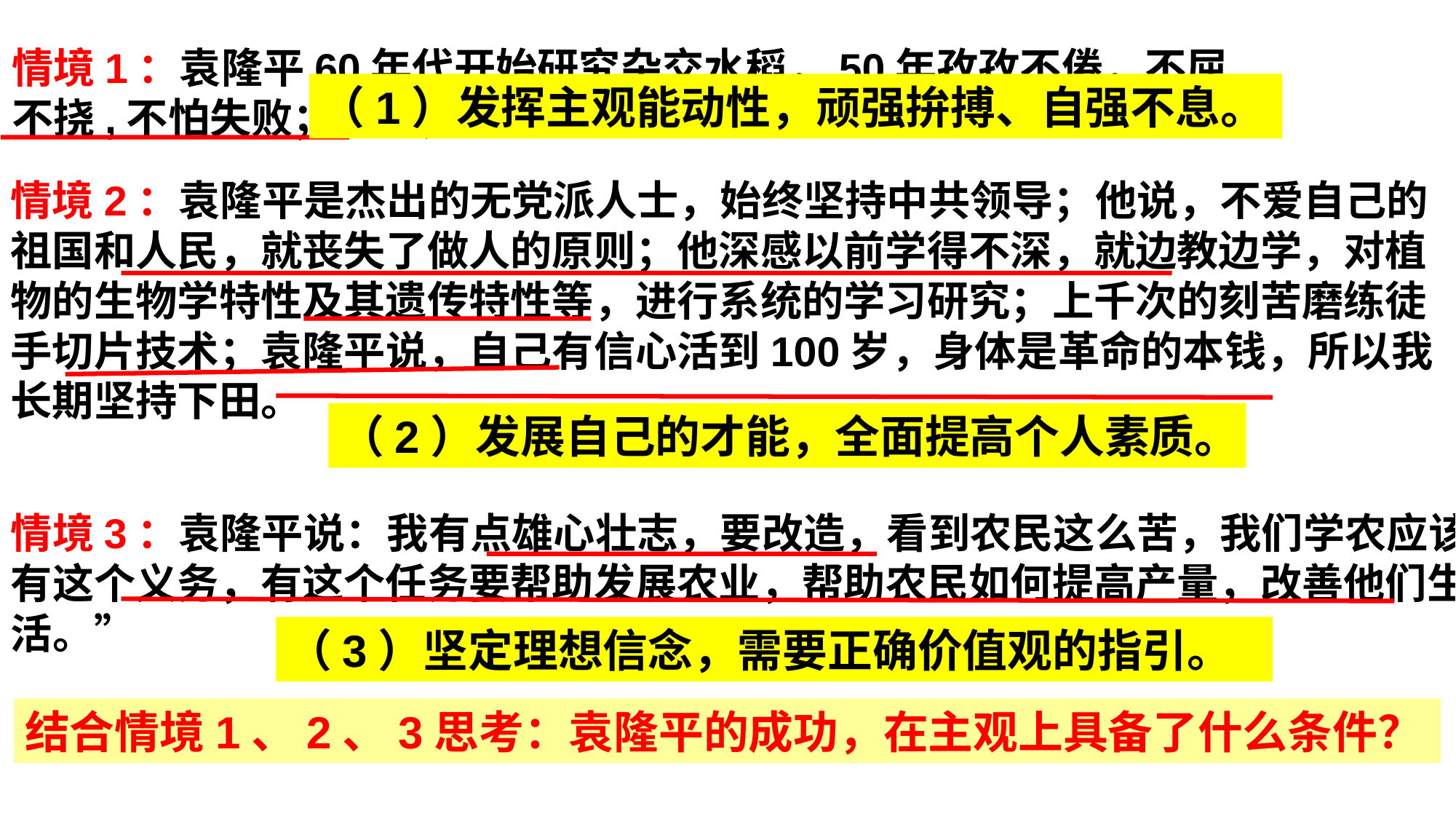

情境1：袁隆平60年代开始研究杂交水稻，50年孜孜不倦，不屈不挠,不怕失败；因此，他战胜了饥饿的威胁。
（1）发挥主观能动性，顽强拚搏、自强不息。

情境2：袁隆平是杰出的无党派人士，始终坚持中共领导；他说，不爱自己的祖国和人民，就丧失了做人的原则；他深感以前学得不深，就边教边学，对植物的生物学特性及其遗传特性等，进行系统的学习研究；上千次的刻苦磨练徒手切片技术；袁隆平说，自己有信心活到100岁，身体是革命的本钱，所以我长期坚持下田。

（2）发展自己的才能，全面提高个人素质。
情境3：袁隆平说：我有点雄心壮志，要改造，看到农民这么苦，我们学农应该有这个义务，有这个任务要帮助发展农业，帮助农民如何提高产量，改善他们生活。”

（3）坚定理想信念，需要正确价值观的指引。
结合情境1、2、3思考：袁隆平的成功，在主观上具备了什么条件？